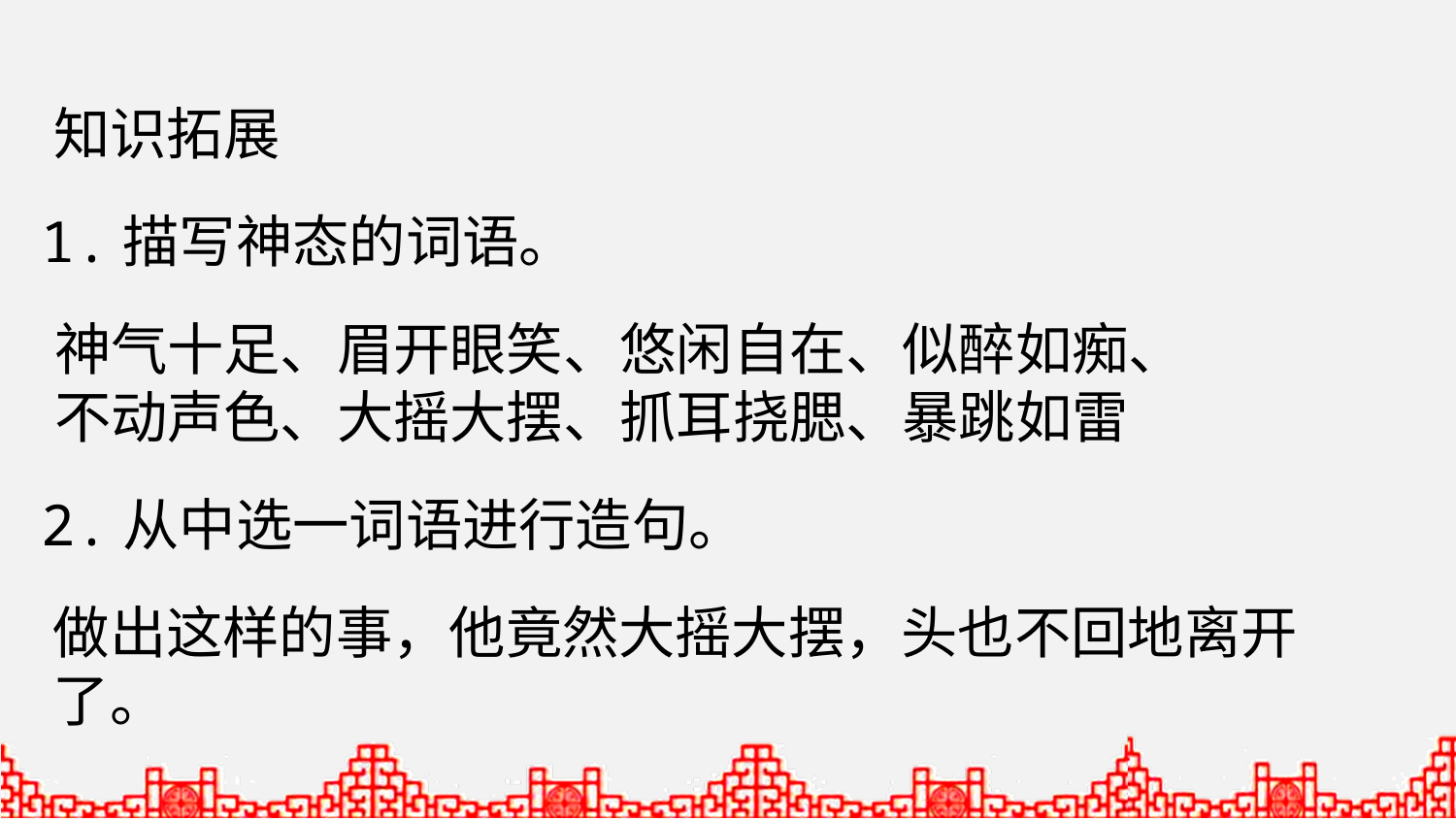

知识拓展
1.描写神态的词语。
神气十足、眉开眼笑、悠闲自在、似醉如痴、
不动声色、大摇大摆、抓耳挠腮、暴跳如雷
2.从中选一词语进行造句。
做出这样的事，他竟然大摇大摆，头也不回地离开了。